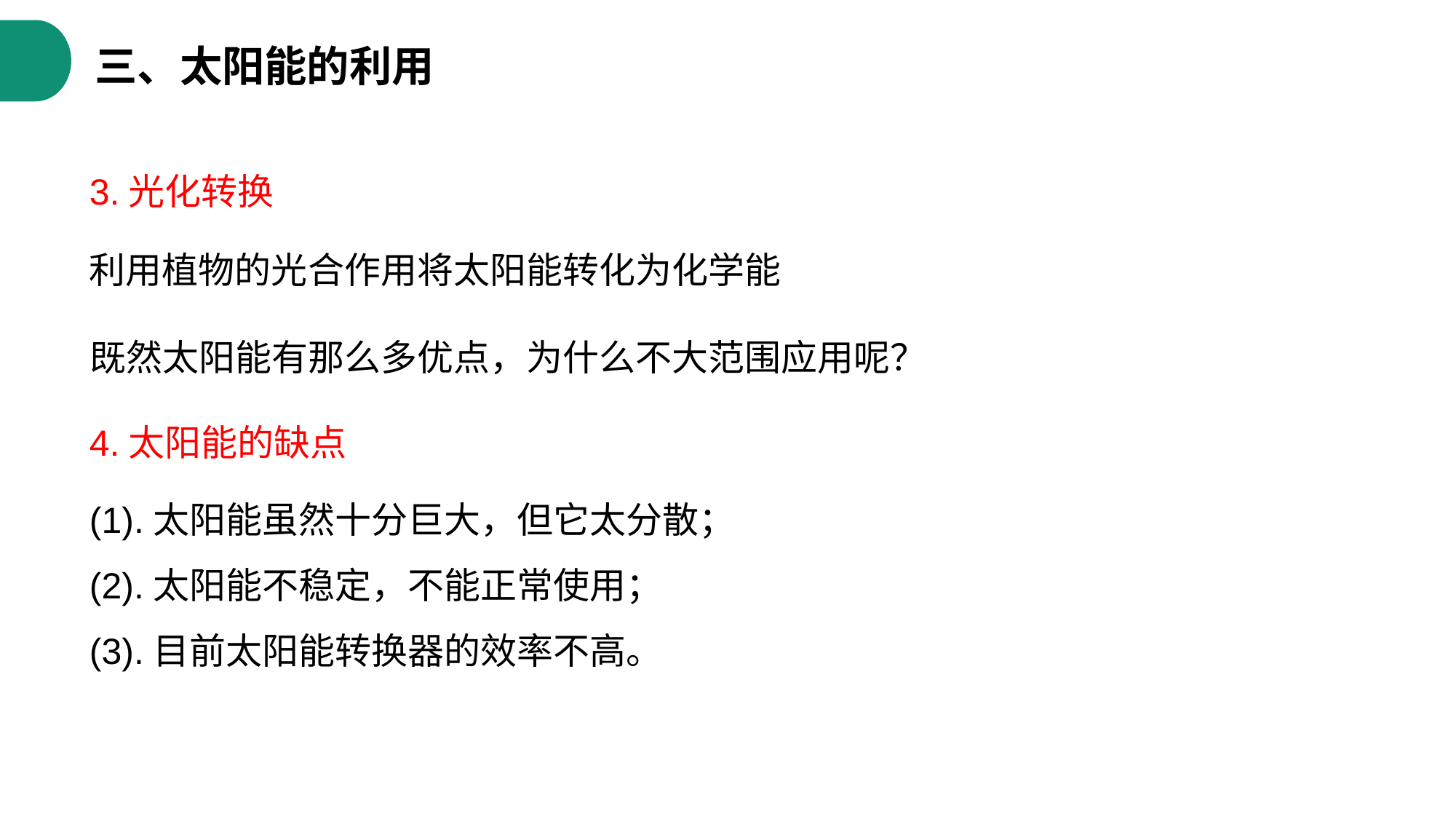

三、太阳能的利用
3.光化转换
利用植物的光合作用将太阳能转化为化学能
既然太阳能有那么多优点，为什么不大范围应用呢？
4.太阳能的缺点
(1).太阳能虽然十分巨大，但它太分散；
(2).太阳能不稳定，不能正常使用；
(3).目前太阳能转换器的效率不高。